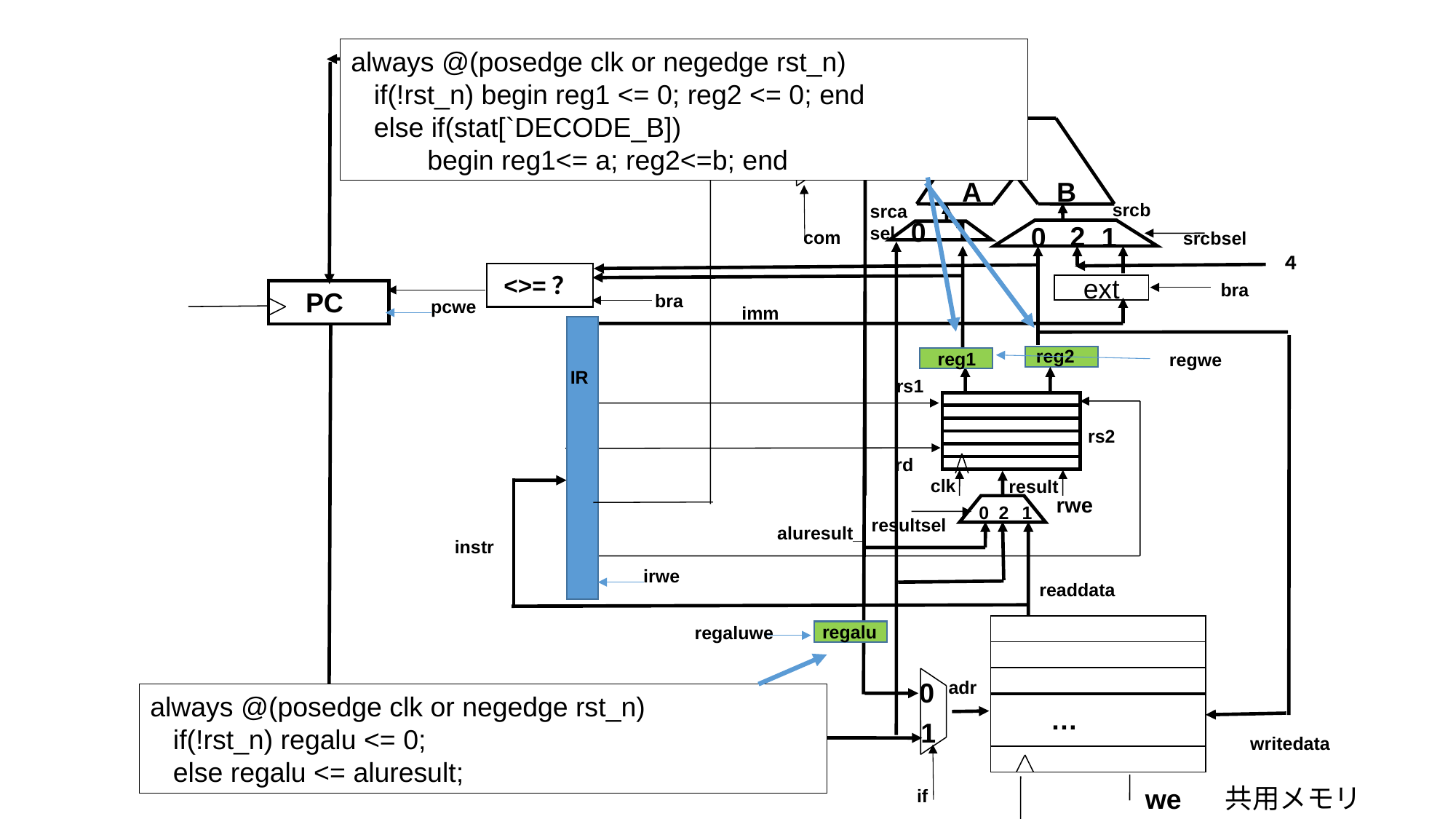

always @(posedge clk or negedge rst_n)
   if(!rst_n) begin reg1 <= 0; reg2 <= 0; end
   else if(stat[`DECODE_B])
          begin reg1<= a; reg2<=b; end

funct3

0

Y

S
1

ADD

A
B
srcb
srca
sel

1
0
2
0
1

com

srcbsel

４

<>=？
bra
ext
PC

bra
pcwe

imm

reg2
reg1
regwe

IR

rs1

rs2

rd
clk
result

rwe

0
1
2

resultsel

aluresult_

instr

irwe
readdata

regalu

regaluwe

0
adr
always @(posedge clk or negedge rst_n)
   if(!rst_n) regalu <= 0;
   else regalu <= aluresult;

…
1

writedata

共用メモリ

we
 if